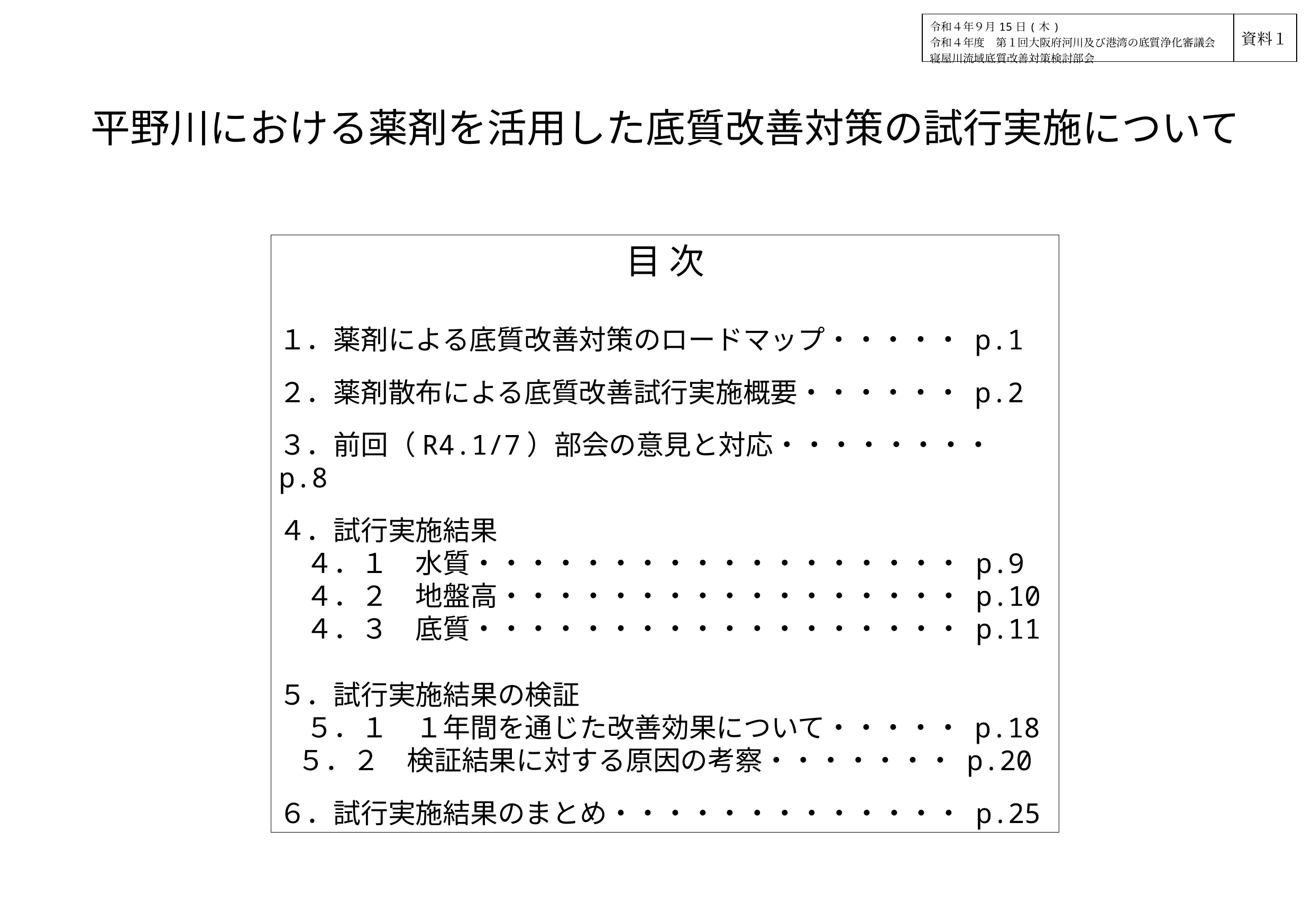

| 令和４年９月15日(木) 令和４年度　第１回大阪府河川及び港湾の底質浄化審議会 寝屋川流域底質改善対策検討部会 | 資料１ |
| --- | --- |
平野川における薬剤を活用した底質改善対策の試行実施について
目 次

１．薬剤による底質改善対策のロードマップ・・・・・ p.1
２．薬剤散布による底質改善試行実施概要・・・・・・ p.2
３．前回（R4.1/7）部会の意見と対応・・・・・・・・ p.8
４．試行実施結果
　４．１　水質・・・・・・・・・・・・・・・・・・ p.9
　４．２　地盤高・・・・・・・・・・・・・・・・・ p.10
　４．３　底質・・・・・・・・・・・・・・・・・・ p.11

５．試行実施結果の検証
　５．１　１年間を通じた改善効果について・・・・・ p.18
  ５．２　検証結果に対する原因の考察・・・・・・・ p.20
６．試行実施結果のまとめ・・・・・・・・・・・・・ p.25